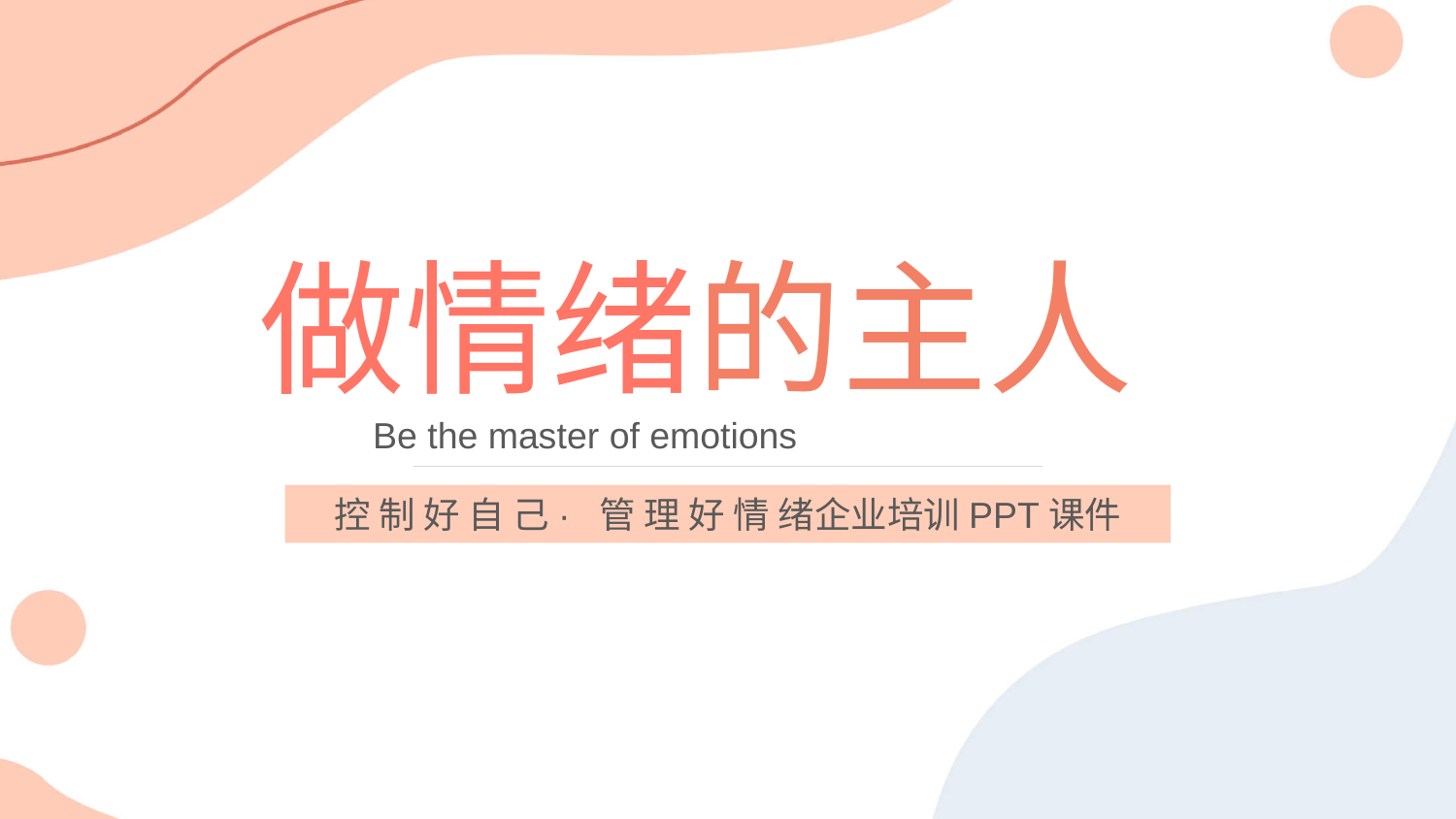

做情绪的主人
Be the master of emotions
控 制 好 自 己·  管 理 好 情 绪企业培训PPT课件